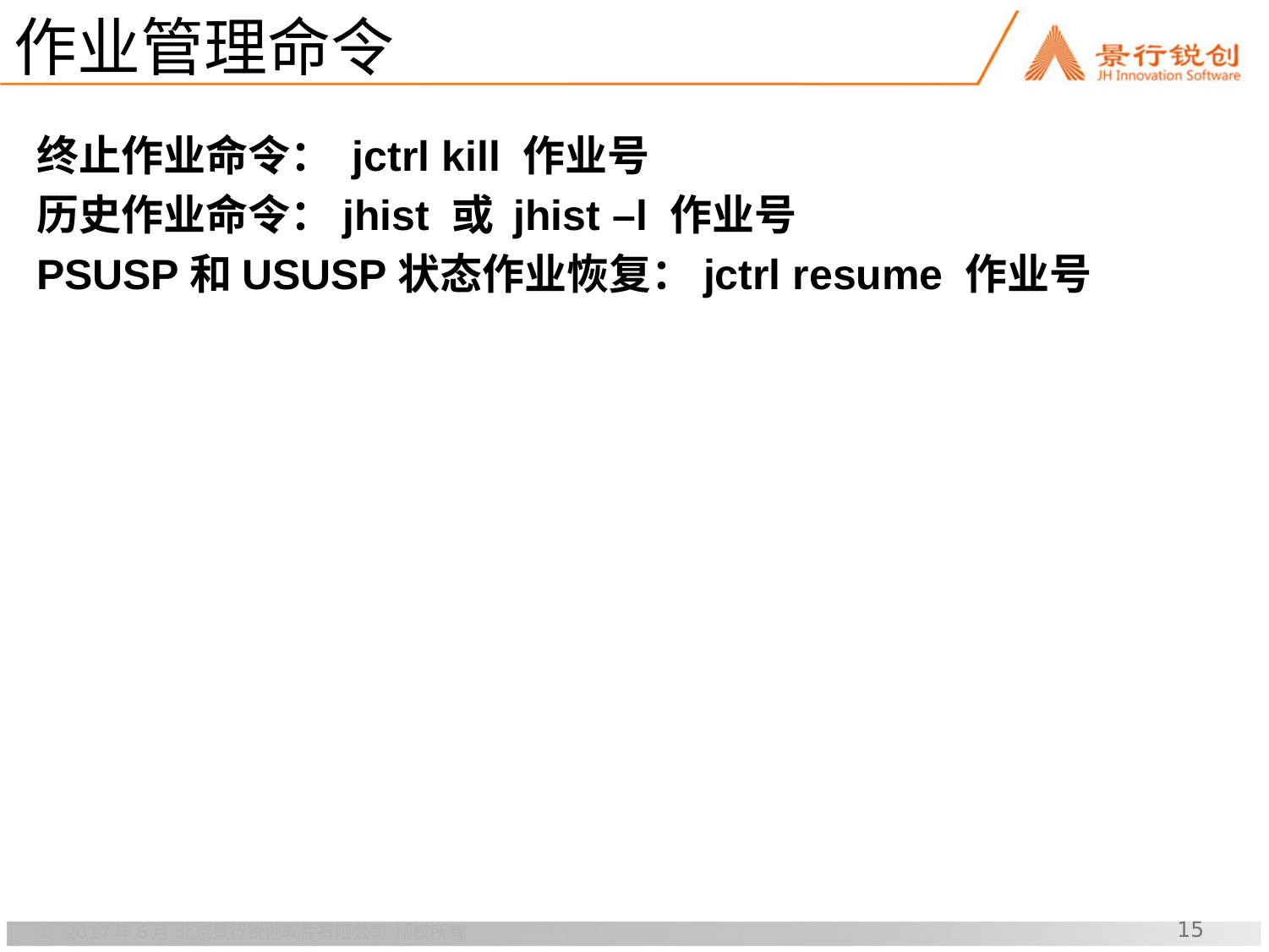

# 作业管理命令
终止作业命令： jctrl kill 作业号
历史作业命令：jhist 或 jhist –l 作业号
PSUSP和USUSP状态作业恢复：jctrl resume 作业号
©  2017年6月  北京景行锐创软件有限公司  版权所有